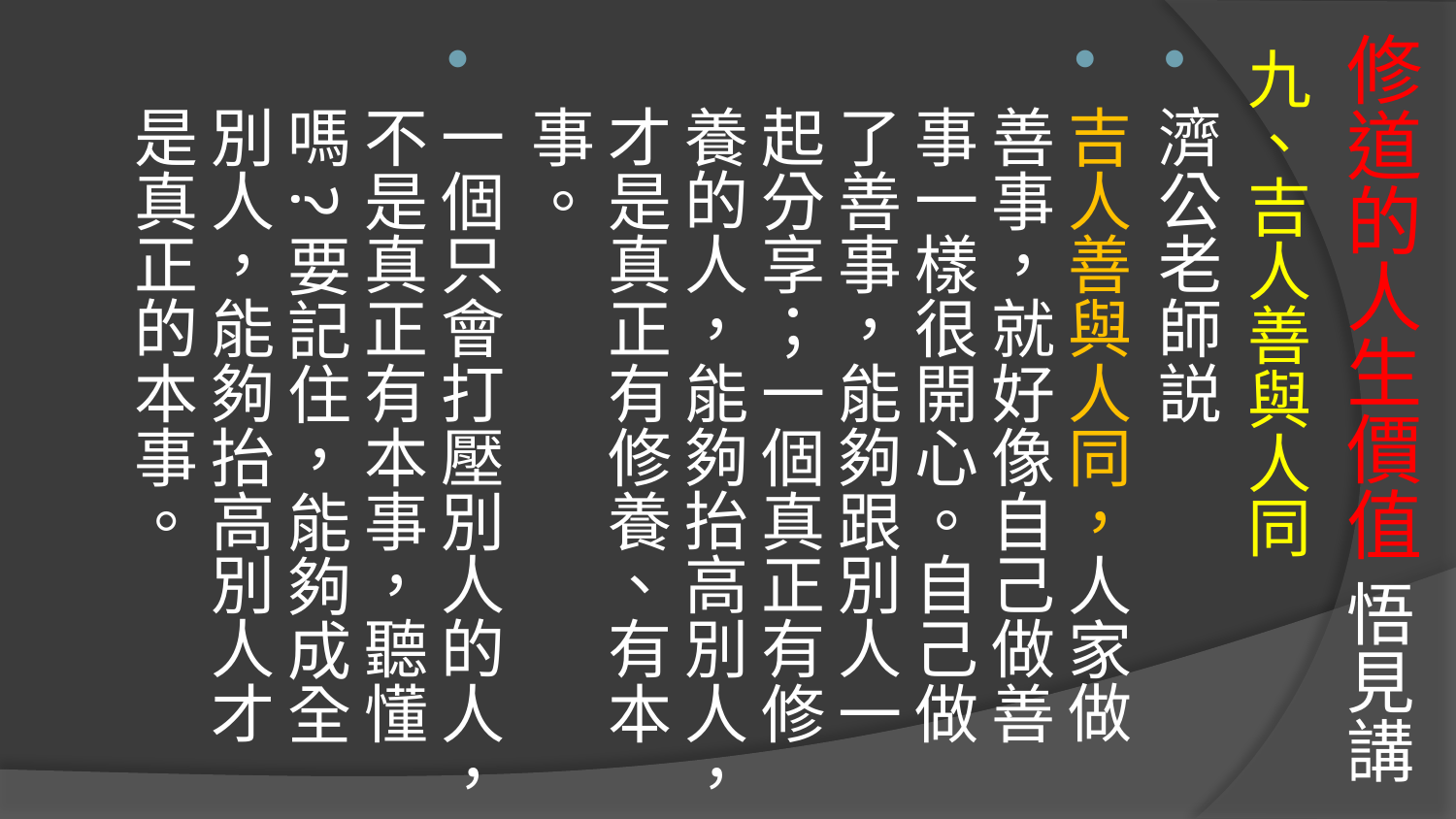

# 修道的人生價值 悟見講
九、吉人善與人同
濟公老師説
吉人善與人同，人家做善事，就好像自己做善事一樣很開心。自己做了善事，能夠跟別人一起分享；一個真正有修養的人，能夠抬高別人，才是真正有修養、有本事。
一個只會打壓別人的人，不是真正有本事，聽懂嗎?要記住，能夠成全別人，能夠抬高別人才是真正的本事。